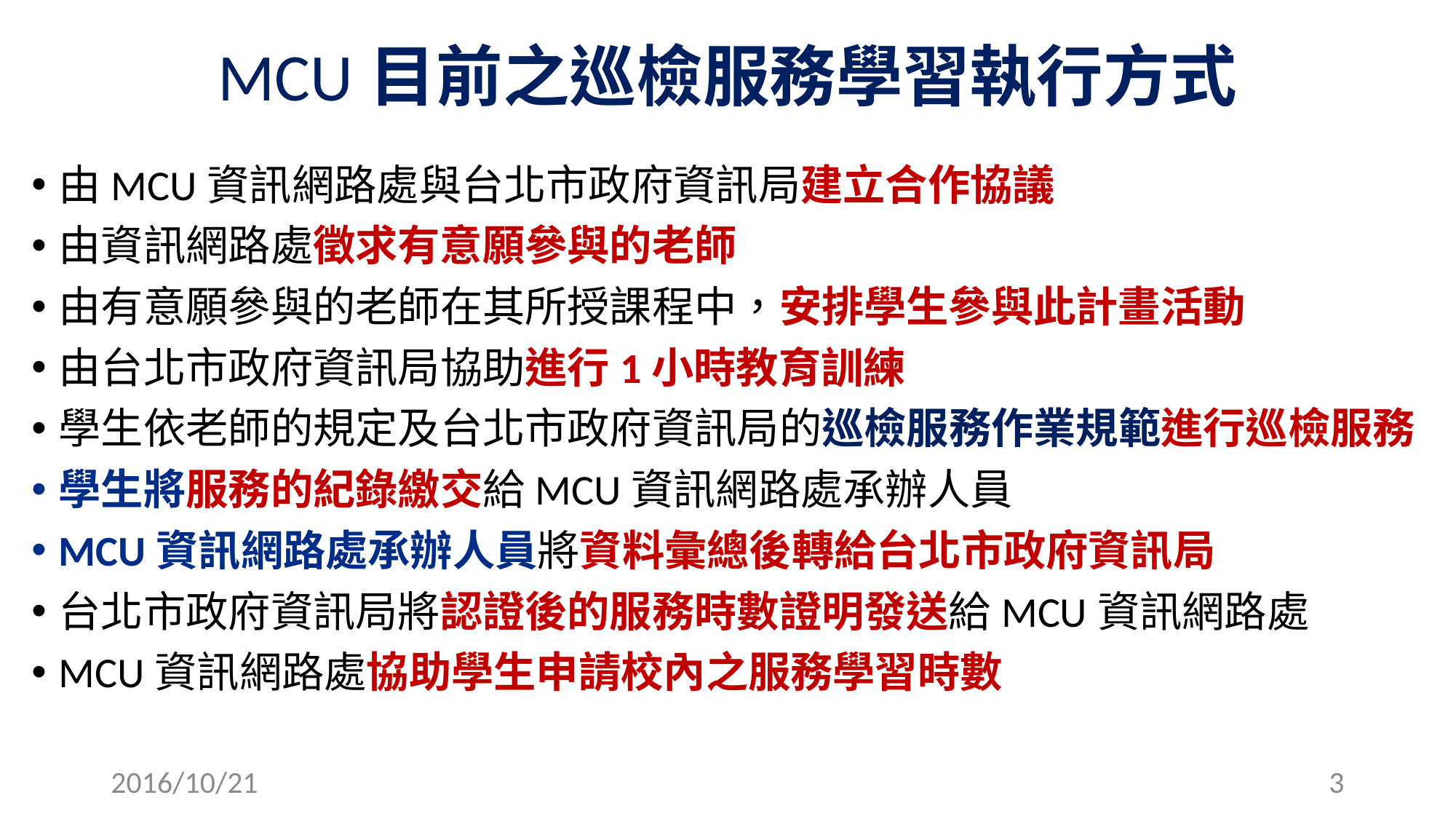

# MCU目前之巡檢服務學習執行方式
由MCU資訊網路處與台北市政府資訊局建立合作協議
由資訊網路處徵求有意願參與的老師
由有意願參與的老師在其所授課程中，安排學生參與此計畫活動
由台北市政府資訊局協助進行1小時教育訓練
學生依老師的規定及台北市政府資訊局的巡檢服務作業規範進行巡檢服務
學生將服務的紀錄繳交給MCU資訊網路處承辦人員
MCU資訊網路處承辦人員將資料彙總後轉給台北市政府資訊局
台北市政府資訊局將認證後的服務時數證明發送給MCU資訊網路處
MCU資訊網路處協助學生申請校內之服務學習時數

2016/10/21
3